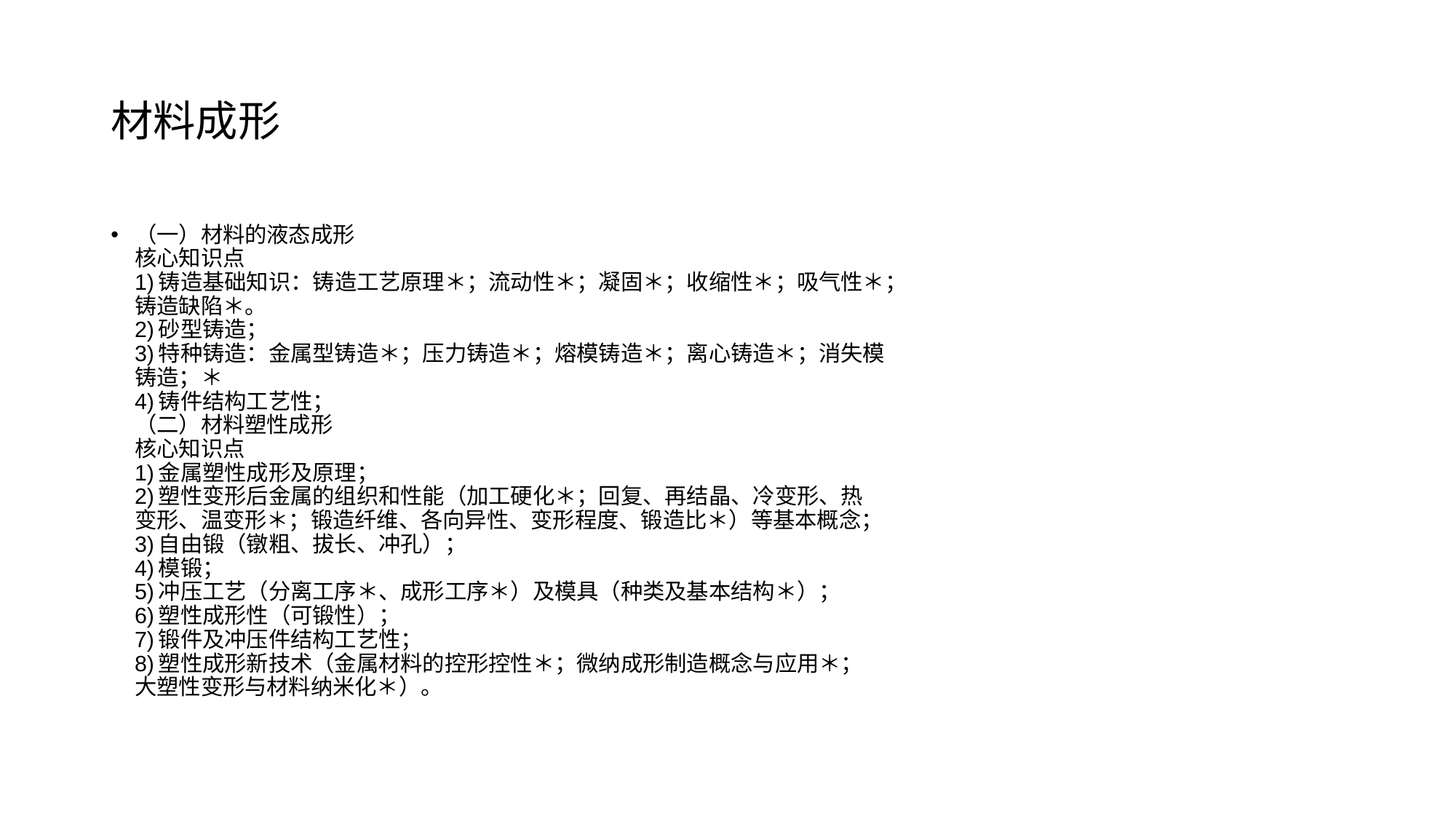

# 材料成形
（一）材料的液态成形
核心知识点
1)铸造基础知识：铸造工艺原理＊；流动性＊；凝固＊；收缩性＊；吸气性＊；
铸造缺陷＊。
2)砂型铸造；
3)特种铸造：金属型铸造＊；压力铸造＊；熔模铸造＊；离心铸造＊；消失模
铸造；＊
4)铸件结构工艺性；
（二）材料塑性成形
核心知识点
1)金属塑性成形及原理；
2)塑性变形后金属的组织和性能（加工硬化＊；回复、再结晶、冷变形、热
变形、温变形＊；锻造纤维、各向异性、变形程度、锻造比＊）等基本概念；
3)自由锻（镦粗、拔长、冲孔）；
4)模锻；
5)冲压工艺（分离工序＊、成形工序＊）及模具（种类及基本结构＊）；
6)塑性成形性（可锻性）；
7)锻件及冲压件结构工艺性；
8)塑性成形新技术（金属材料的控形控性＊；微纳成形制造概念与应用＊；
大塑性变形与材料纳米化＊）。